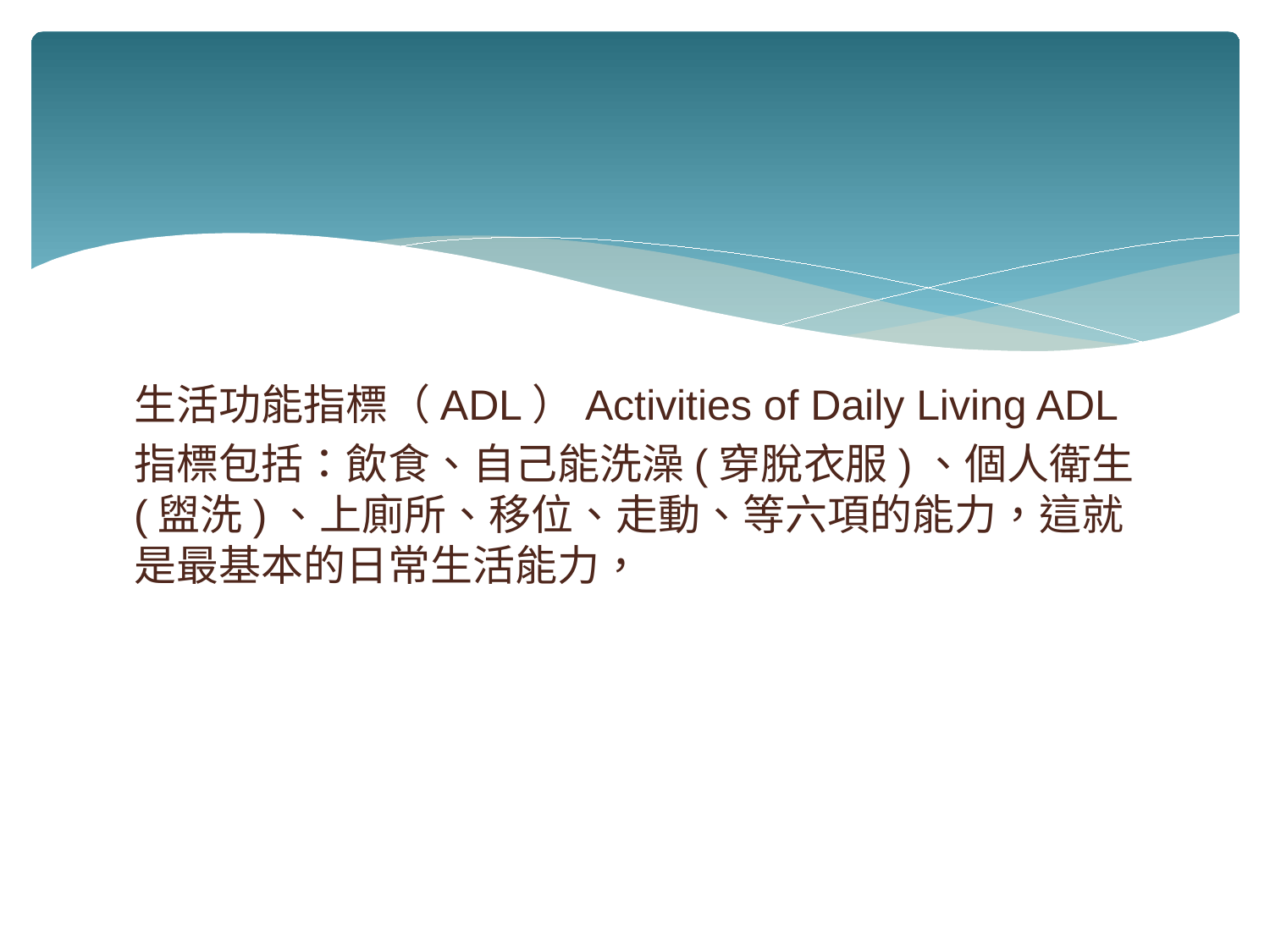

#
生活功能指標（ADL）Activities of Daily Living ADL
指標包括：飲食、自己能洗澡(穿脫衣服)、個人衛生(盥洗)、上廁所、移位、走動、等六項的能力，這就是最基本的日常生活能力，